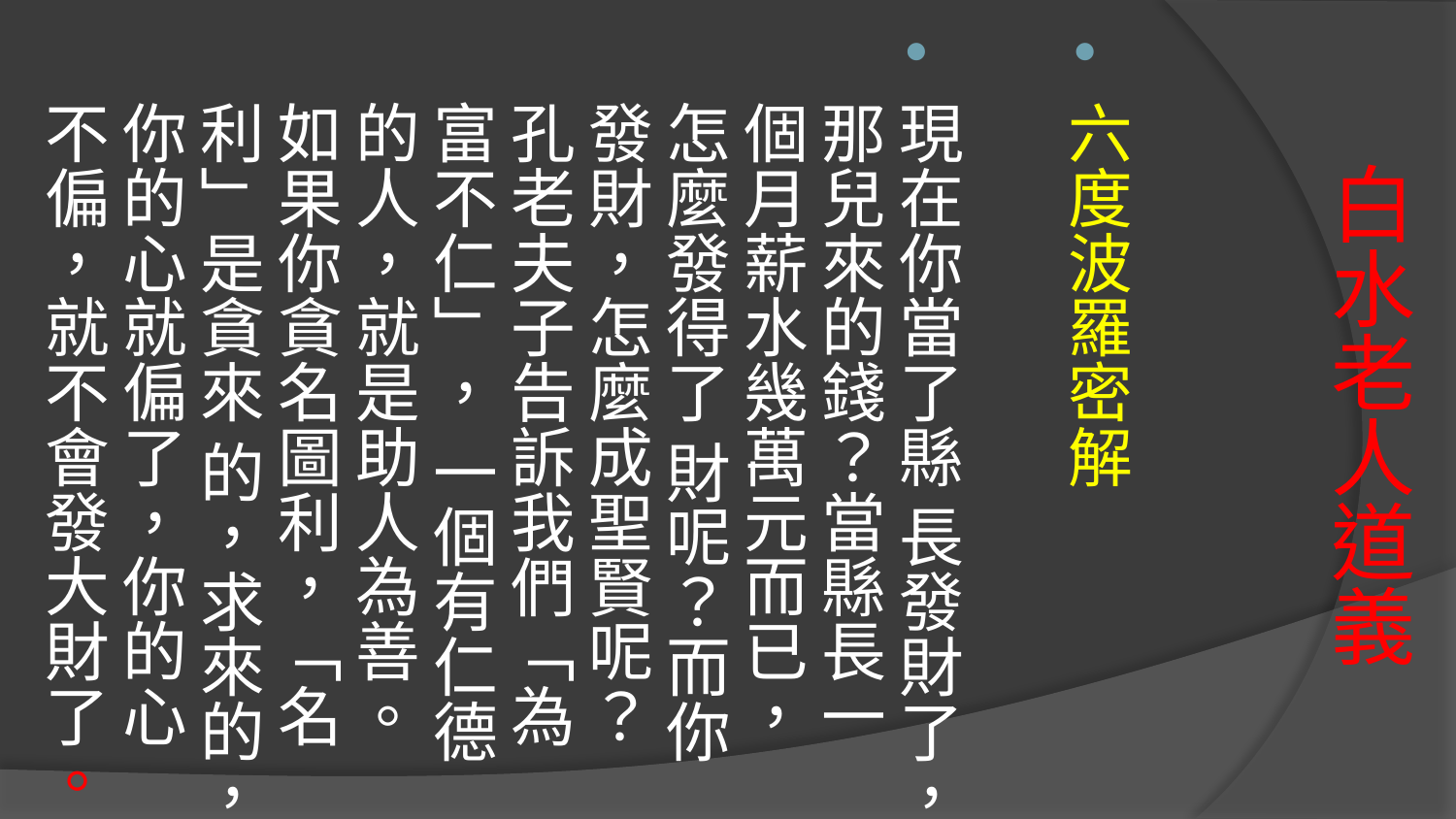

六度波羅密解
現在你當了縣 長發財了，那兒來的錢？當縣長一個月薪水幾萬元而已，怎麼發得了 財呢？而你發財，怎麼成聖賢呢？孔老夫子告訴我們「為富不仁」， 一個有仁德的人，就是助人為善。如果你貪名圖利，「名利」是貪來 的，求來的，你的心就偏了，你的心不偏，就不會發大財了。
# 白水老人道義